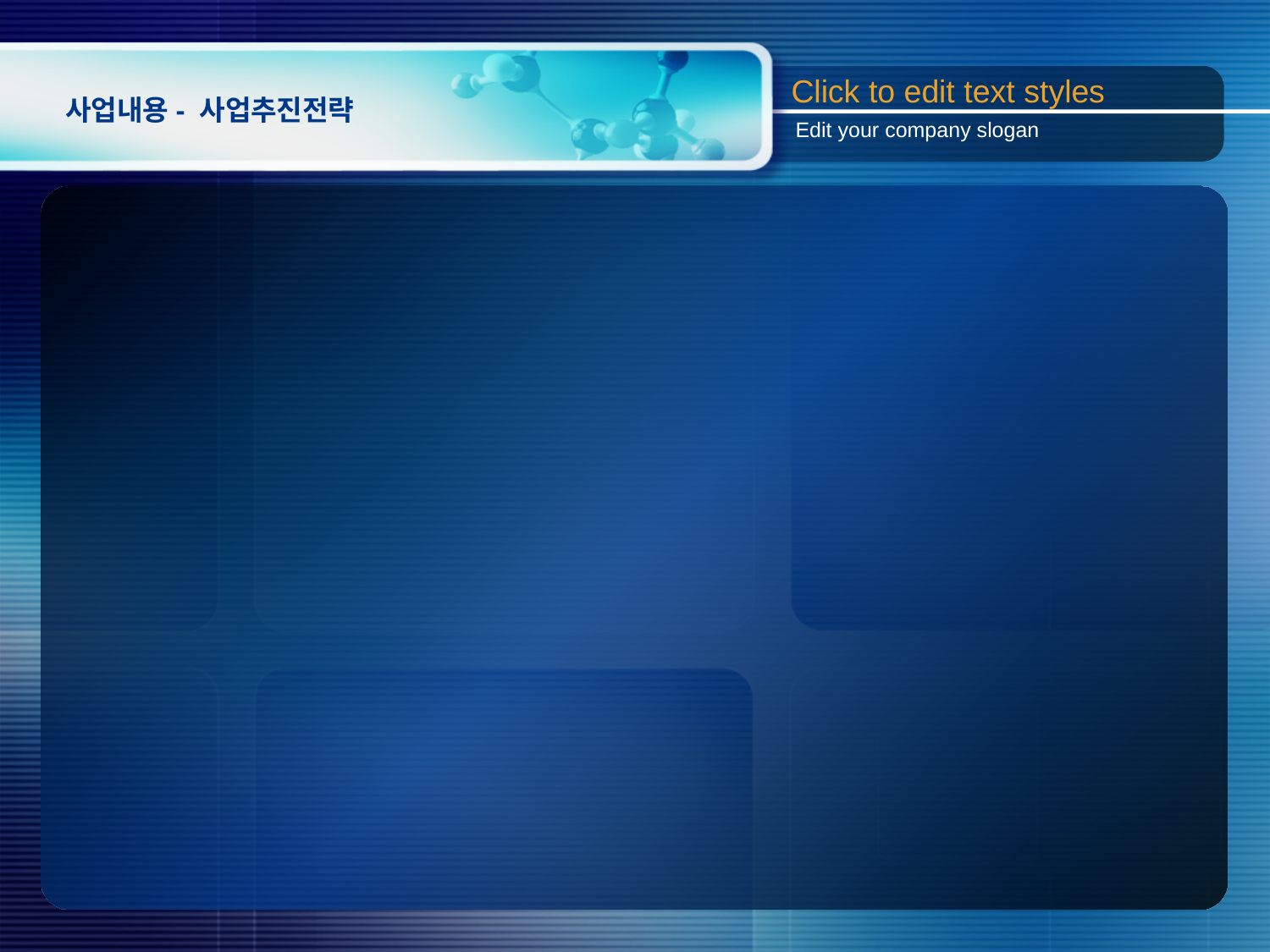

Click to edit text styles
# 사업내용- 사업추진전략
Edit your company slogan